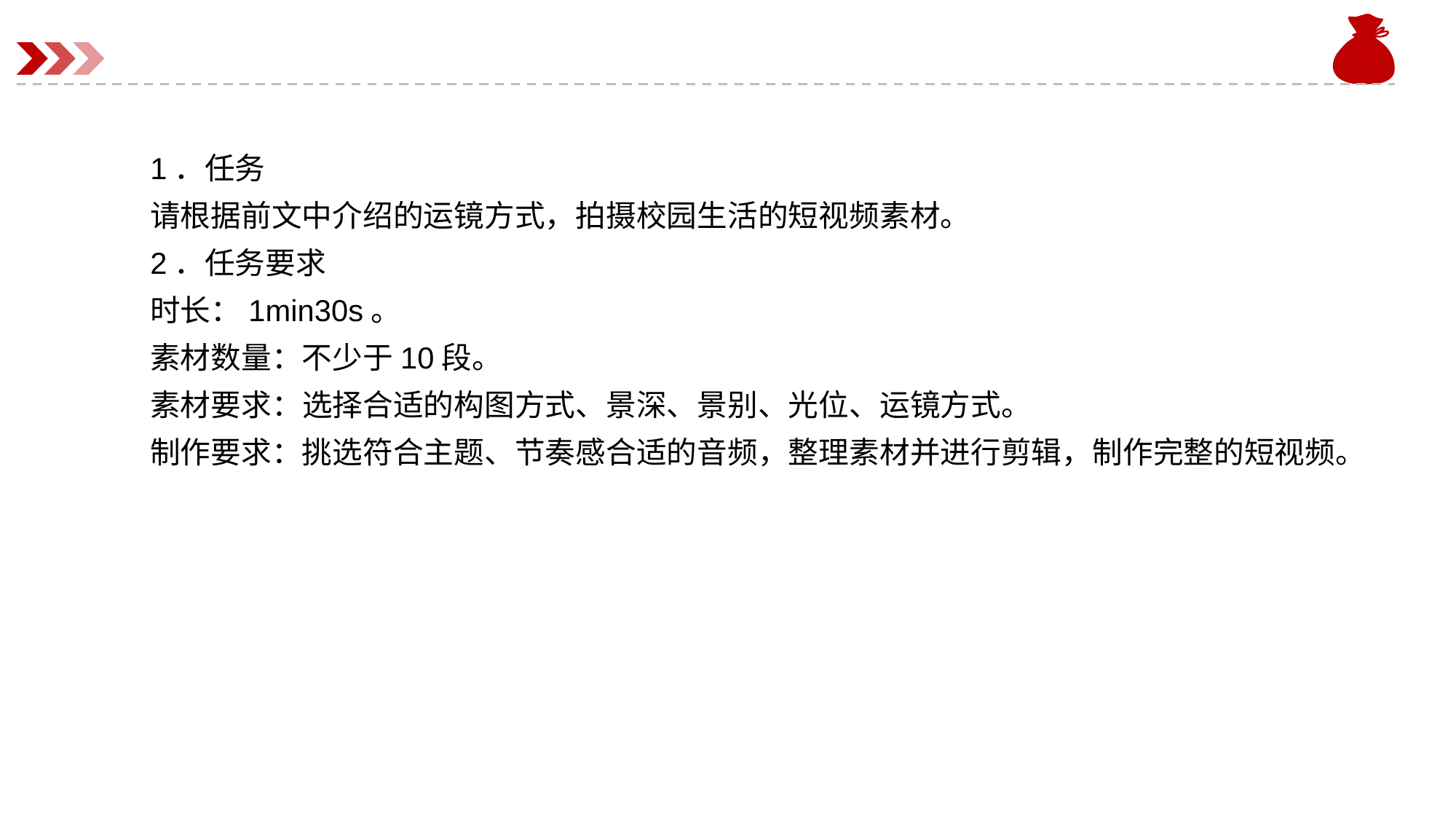

52
1．任务
请根据前文中介绍的运镜方式，拍摄校园生活的短视频素材。
2．任务要求
时长：1min30s。
素材数量：不少于10段。
素材要求：选择合适的构图方式、景深、景别、光位、运镜方式。
制作要求：挑选符合主题、节奏感合适的音频，整理素材并进行剪辑，制作完整的短视频。